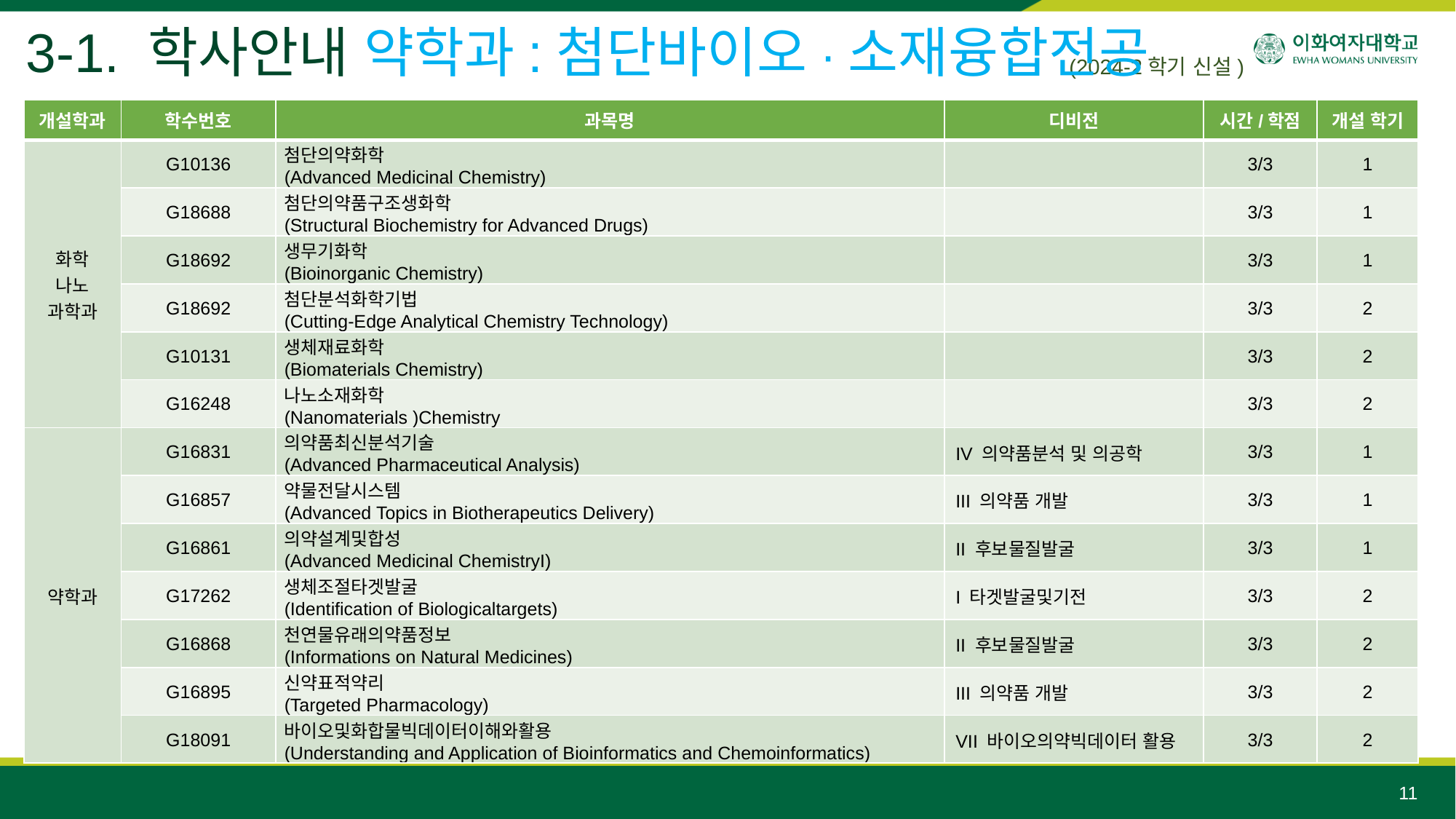

3-1. 학사안내 약학과:첨단바이오·소재융합전공
(2024-2학기 신설)
| 개설학과 | 학수번호 | 과목명 | 디비전 | 시간/학점 | 개설 학기 |
| --- | --- | --- | --- | --- | --- |
| 화학 나노 과학과 | G10136 | 첨단의약화학 (Advanced Medicinal Chemistry) |  | 3/3 | 1 |
|  | G18688 | 첨단의약품구조생화학 (Structural Biochemistry for Advanced Drugs) |  | 3/3 | 1 |
|  | G18692 | 생무기화학 (Bioinorganic Chemistry) |  | 3/3 | 1 |
|  | G18692 | 첨단분석화학기법 (Cutting-Edge Analytical Chemistry Technology) |  | 3/3 | 2 |
|  | G10131 | 생체재료화학 (Biomaterials Chemistry) |  | 3/3 | 2 |
|  | G16248 | 나노소재화학 (Nanomaterials )Chemistry |  | 3/3 | 2 |
| 약학과 | G16831 | 의약품최신분석기술 (Advanced Pharmaceutical Analysis) | IV 의약품분석 및 의공학 | 3/3 | 1 |
|  | G16857 | 약물전달시스템 (Advanced Topics in Biotherapeutics Delivery) | III 의약품 개발 | 3/3 | 1 |
|  | G16861 | 의약설계및합성 (Advanced Medicinal ChemistryI) | II 후보물질발굴 | 3/3 | 1 |
|  | G17262 | 생체조절타겟발굴 (Identification of Biologicaltargets) | I 타겟발굴및기전 | 3/3 | 2 |
|  | G16868 | 천연물유래의약품정보 (Informations on Natural Medicines) | II 후보물질발굴 | 3/3 | 2 |
|  | G16895 | 신약표적약리 (Targeted Pharmacology) | III 의약품 개발 | 3/3 | 2 |
|  | G18091 | 바이오및화합물빅데이터이해와활용 (Understanding and Application of Bioinformatics and Chemoinformatics) | VII 바이오의약빅데이터 활용 | 3/3 | 2 |
11